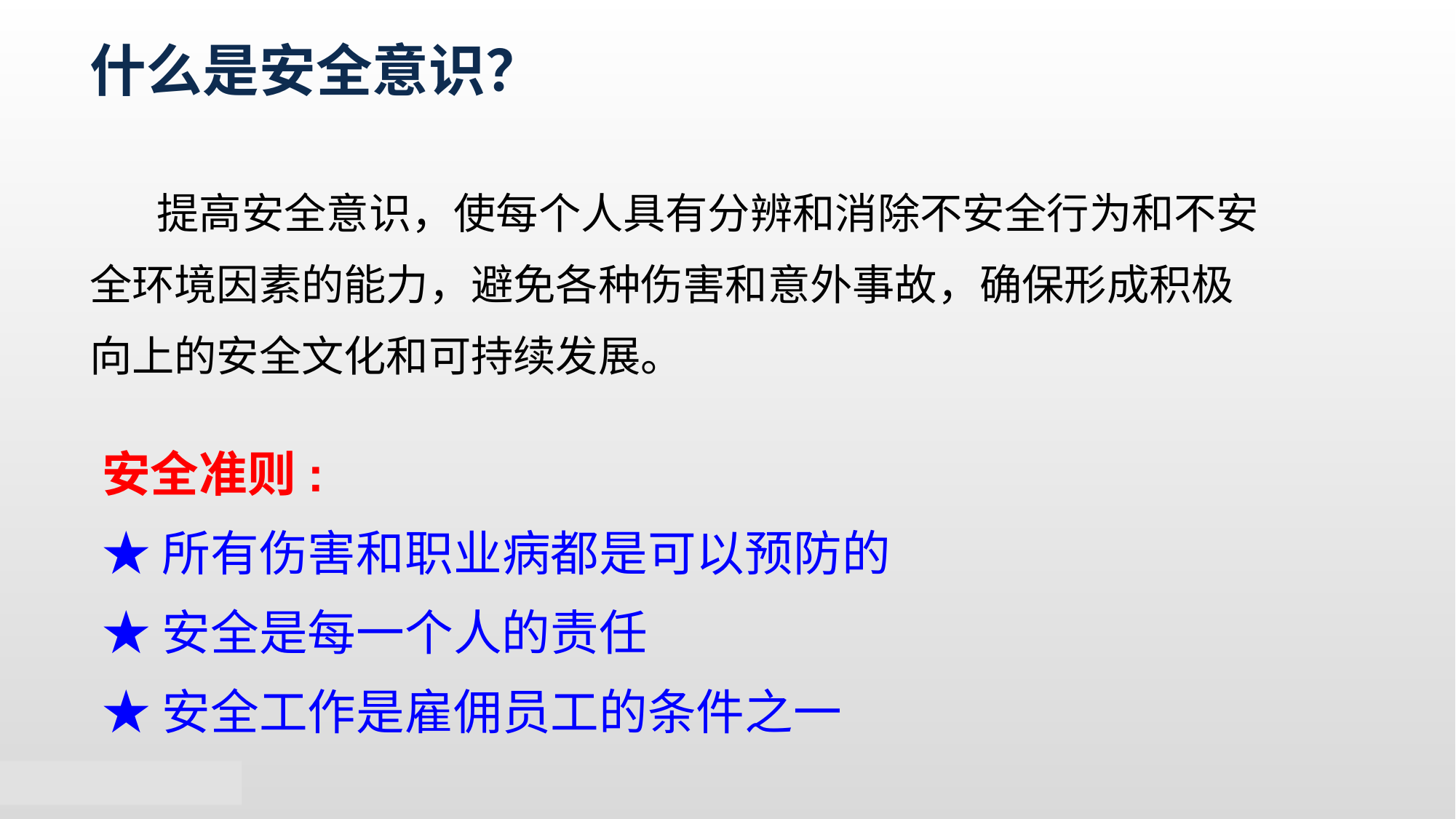

什么是安全意识？
      提高安全意识，使每个人具有分辨和消除不安全行为和不安全环境因素的能力，避免各种伤害和意外事故，确保形成积极向上的安全文化和可持续发展。
安全准则:
★所有伤害和职业病都是可以预防的
★安全是每一个人的责任
★安全工作是雇佣员工的条件之一